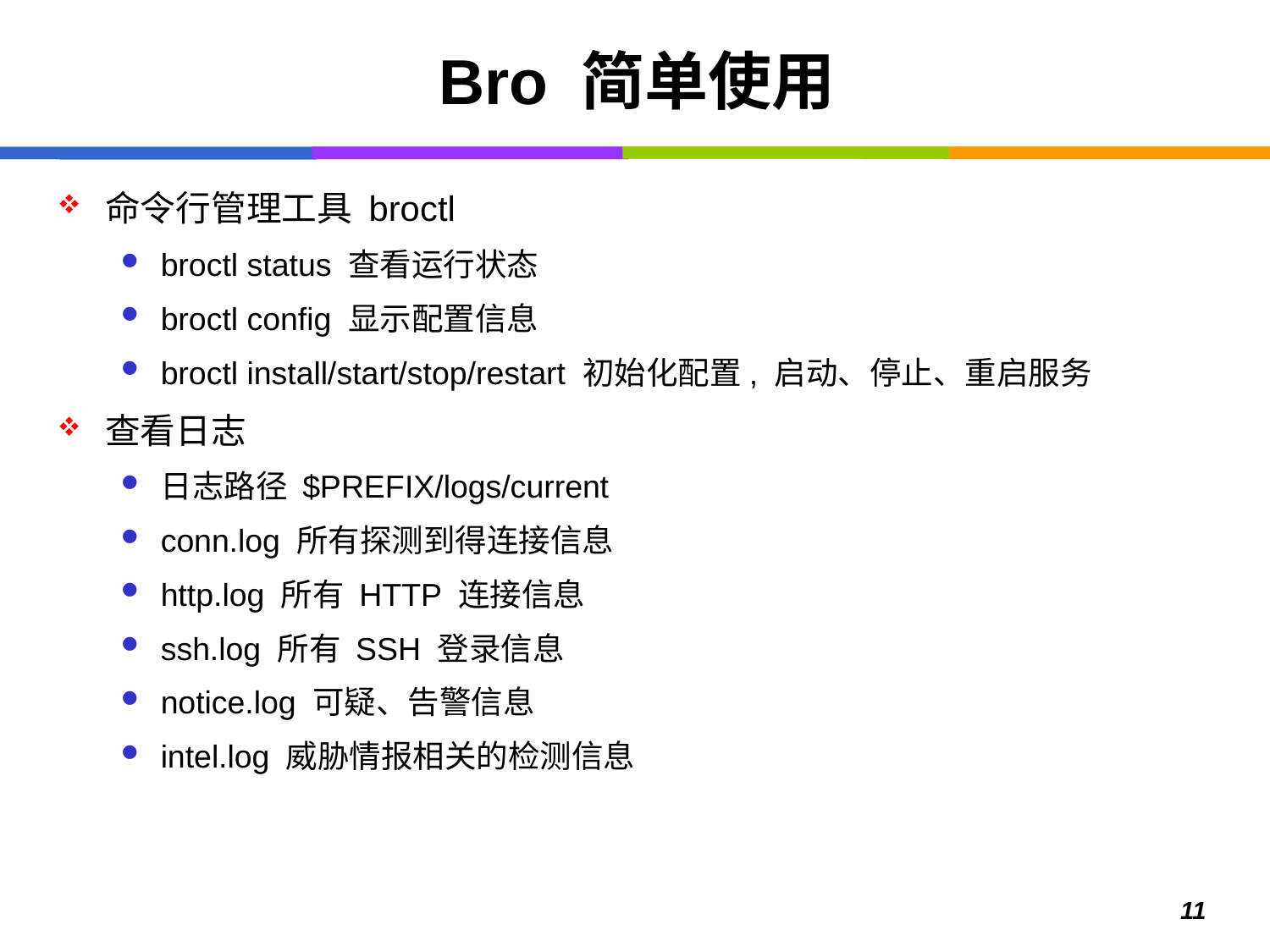

# Bro 简单使用
命令行管理工具 broctl
broctl status 查看运行状态
broctl config 显示配置信息
broctl install/start/stop/restart 初始化配置, 启动、停止、重启服务
查看日志
日志路径 $PREFIX/logs/current
conn.log 所有探测到得连接信息
http.log 所有 HTTP 连接信息
ssh.log 所有 SSH 登录信息
notice.log 可疑、告警信息
intel.log 威胁情报相关的检测信息
11